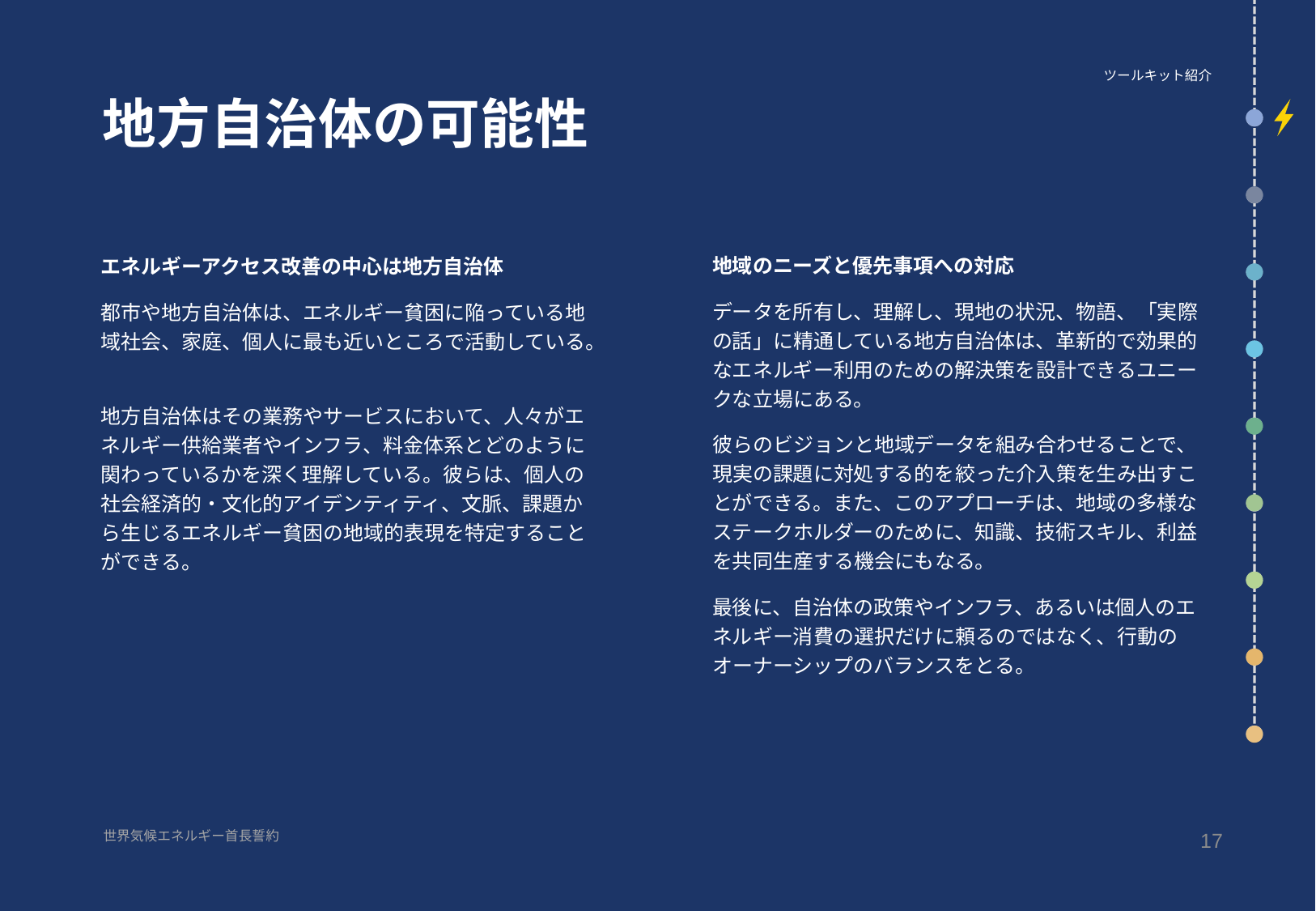

ツールキット紹介
# 地方自治体の可能性

地域のニーズと優先事項への対応
データを所有し、理解し、現地の状況、物語、「実際の話」に精通している地方自治体は、革新的で効果的なエネルギー利用のための解決策を設計できるユニークな立場にある。
彼らのビジョンと地域データを組み合わせることで、現実の課題に対処する的を絞った介入策を生み出すことができる。また、このアプローチは、地域の多様なステークホルダーのために、知識、技術スキル、利益を共同生産する機会にもなる。
最後に、自治体の政策やインフラ、あるいは個人のエネルギー消費の選択だけに頼るのではなく、行動のオーナーシップのバランスをとる。

エネルギーアクセス改善の中心は地方自治体
都市や地方自治体は、エネルギー貧困に陥っている地域社会、家庭、個人に最も近いところで活動している。
地方自治体はその業務やサービスにおいて、人々がエネルギー供給業者やインフラ、料金体系とどのように関わっているかを深く理解している。彼らは、個人の社会経済的・文化的アイデンティティ、文脈、課題から生じるエネルギー貧困の地域的表現を特定することができる。

17